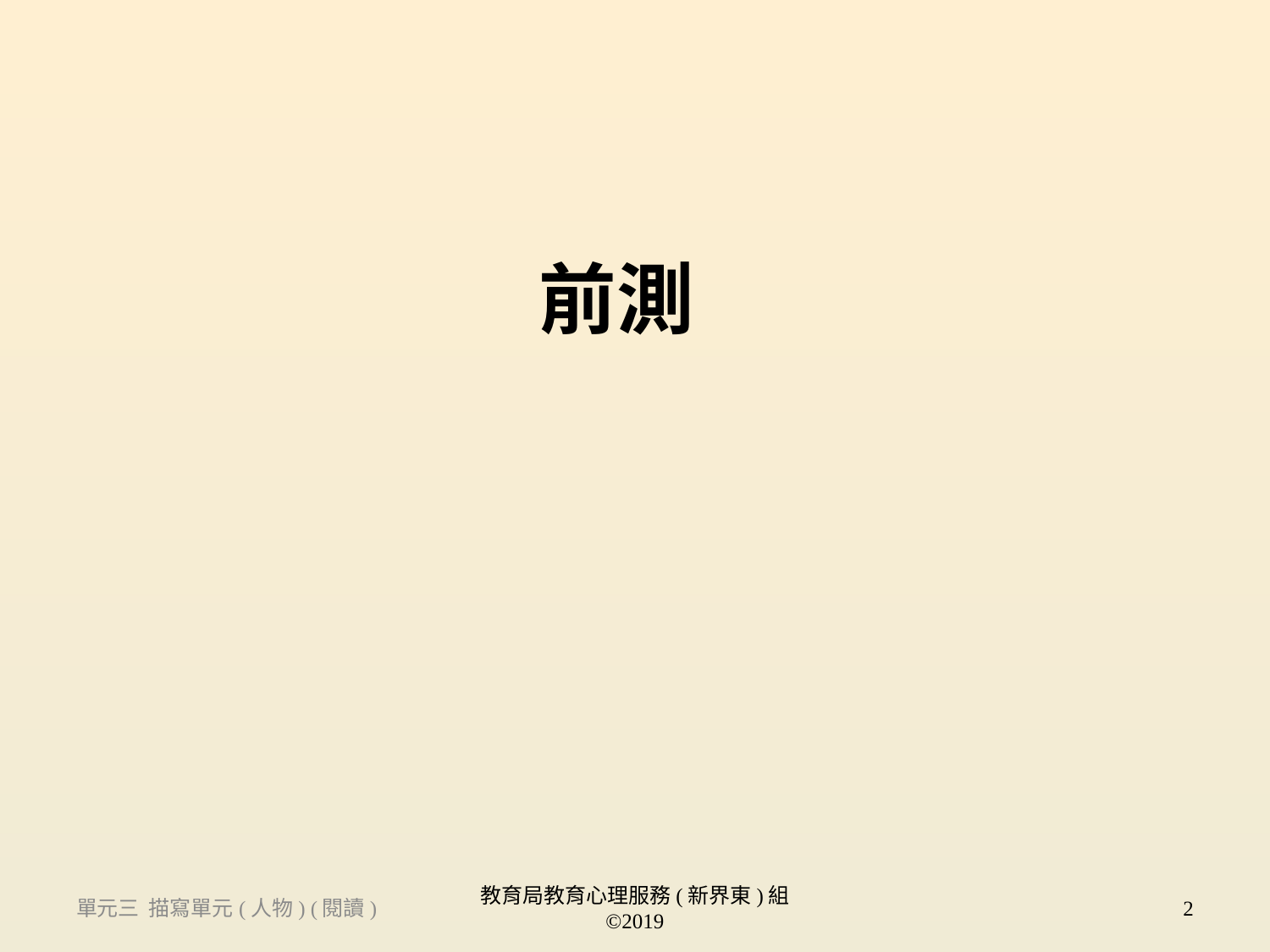

# 前測

單元三  描寫單元(人物) (閱讀)
教育局教育心理服務(新界東)組 ©2019
2